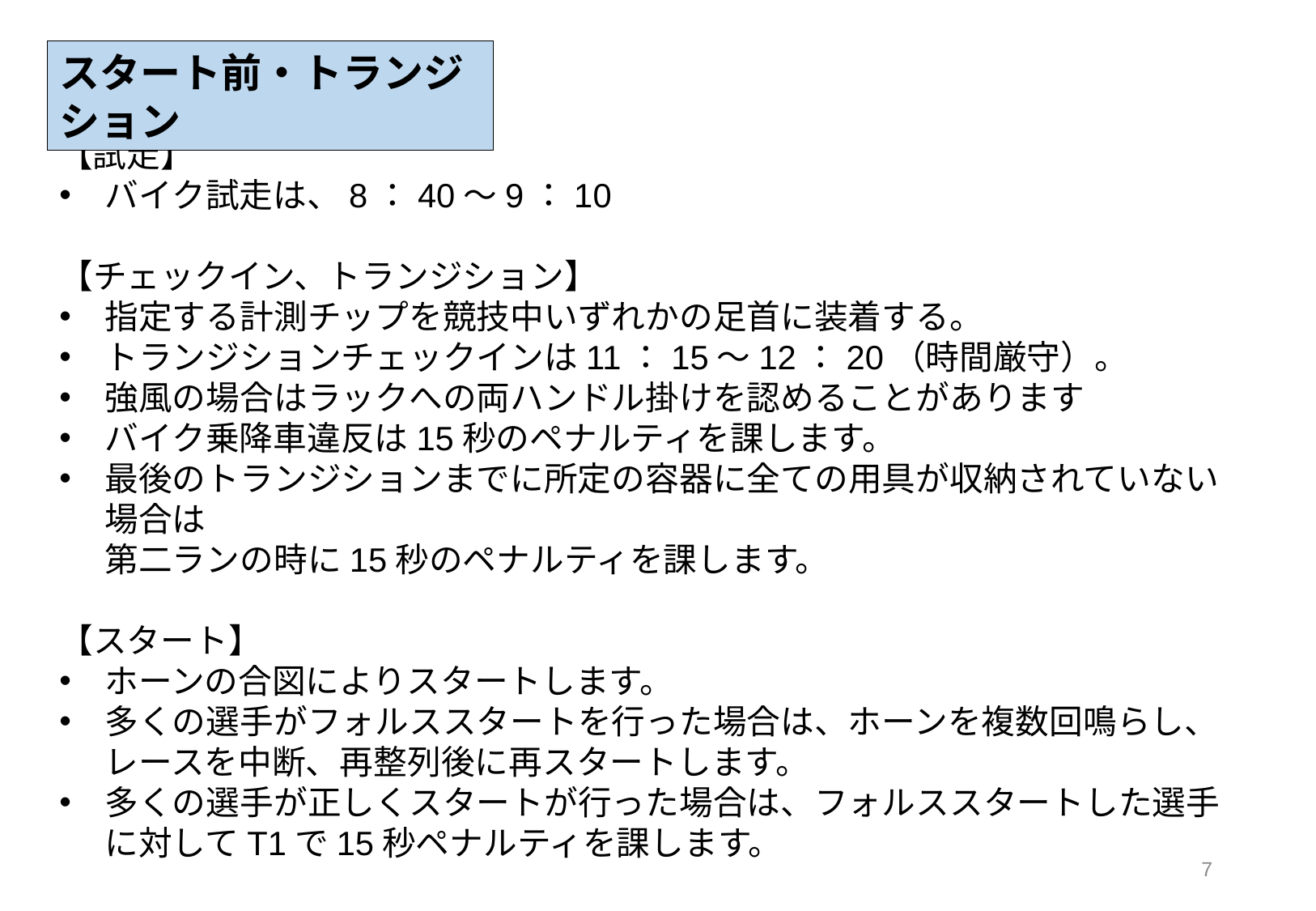

スタート前・トランジション
【試走】
バイク試走は、8：40～9：10

【チェックイン、トランジション】
指定する計測チップを競技中いずれかの足首に装着する。
トランジションチェックインは11：15～12：20（時間厳守）。
強風の場合はラックへの両ハンドル掛けを認めることがあります
バイク乗降車違反は15秒のペナルティを課します。
最後のトランジションまでに所定の容器に全ての用具が収納されていない場合は
第二ランの時に15秒のペナルティを課します。

【スタート】
ホーンの合図によりスタートします。
多くの選手がフォルススタートを行った場合は、ホーンを複数回鳴らし、レースを中断、再整列後に再スタートします。
多くの選手が正しくスタートが行った場合は、フォルススタートした選手に対してT1で15秒ペナルティを課します。
7